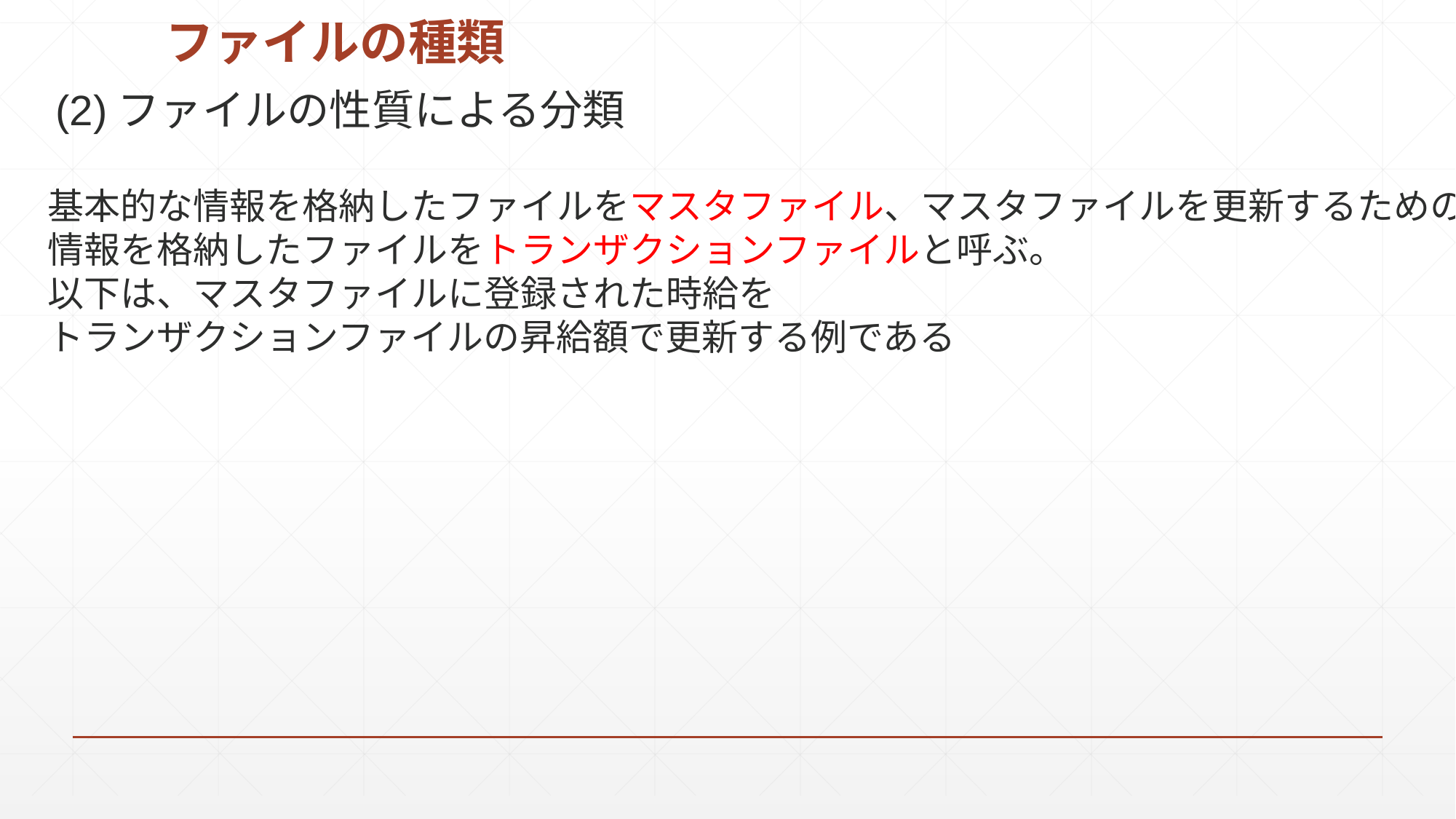

# ファイルの種類
(2)ファイルの性質による分類
基本的な情報を格納したファイルをマスタファイル、マスタファイルを更新するための
情報を格納したファイルをトランザクションファイルと呼ぶ。
以下は、マスタファイルに登録された時給を
トランザクションファイルの昇給額で更新する例である